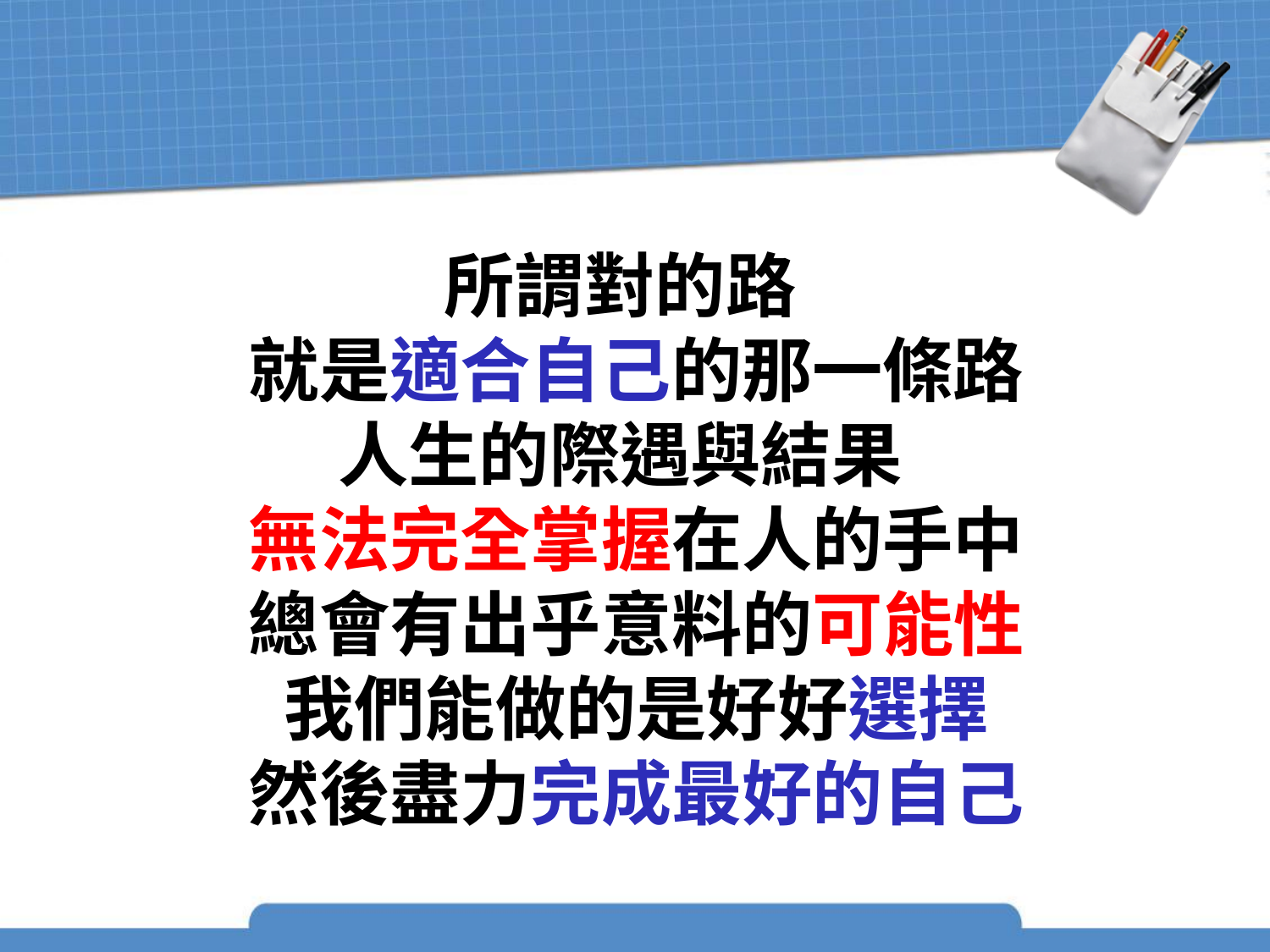

所謂對的路
就是適合自己的那一條路
人生的際遇與結果
無法完全掌握在人的手中
總會有出乎意料的可能性
我們能做的是好好選擇
然後盡力完成最好的自己